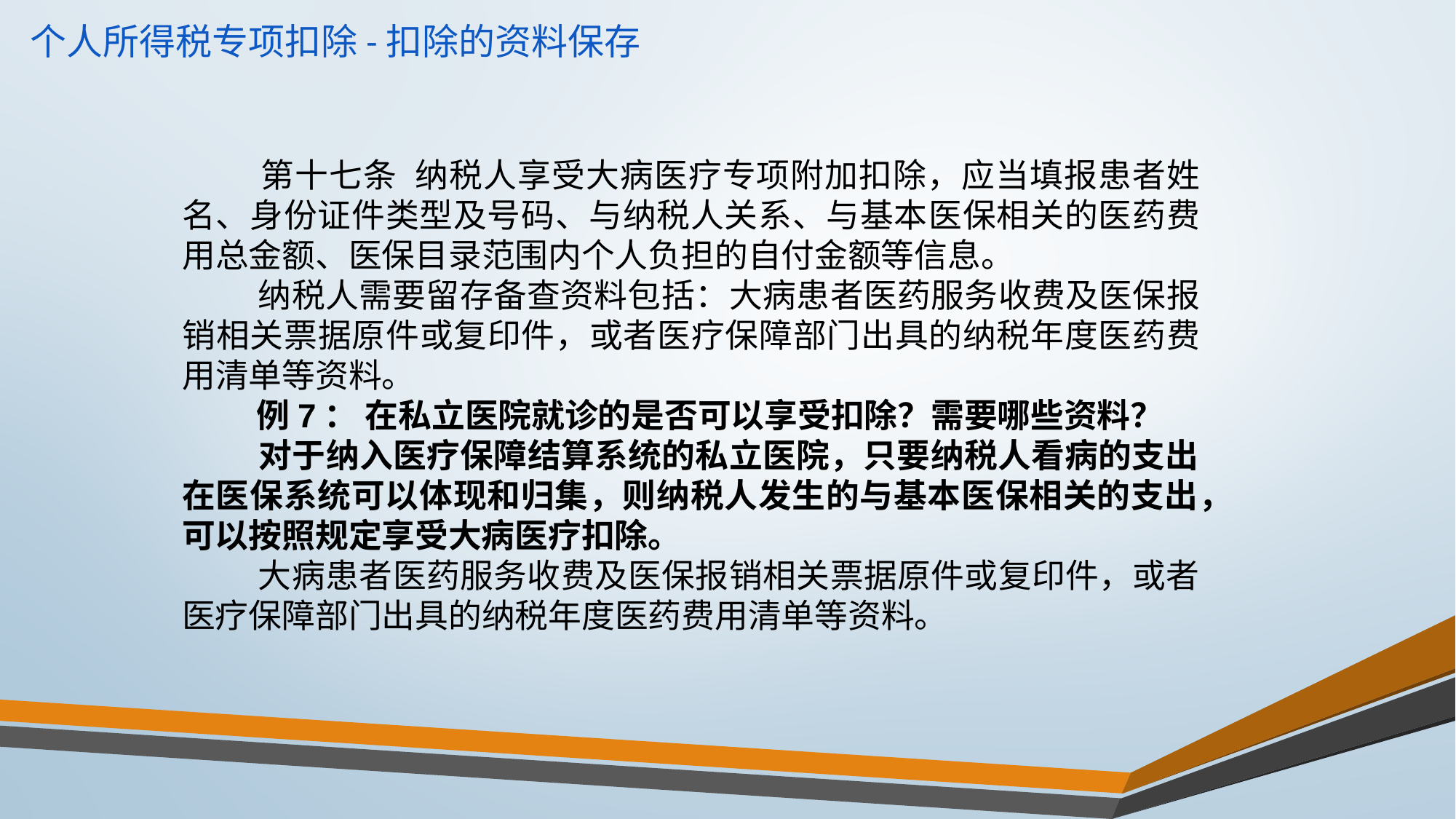

第十七条 纳税人享受大病医疗专项附加扣除，应当填报患者姓名、身份证件类型及号码、与纳税人关系、与基本医保相关的医药费用总金额、医保目录范围内个人负担的自付金额等信息。
    纳税人需要留存备查资料包括：大病患者医药服务收费及医保报销相关票据原件或复印件，或者医疗保障部门出具的纳税年度医药费用清单等资料。
    例7： 在私立医院就诊的是否可以享受扣除？需要哪些资料？
    对于纳入医疗保障结算系统的私立医院，只要纳税人看病的支出在医保系统可以体现和归集，则纳税人发生的与基本医保相关的支出，可以按照规定享受大病医疗扣除。
    大病患者医药服务收费及医保报销相关票据原件或复印件，或者医疗保障部门出具的纳税年度医药费用清单等资料。